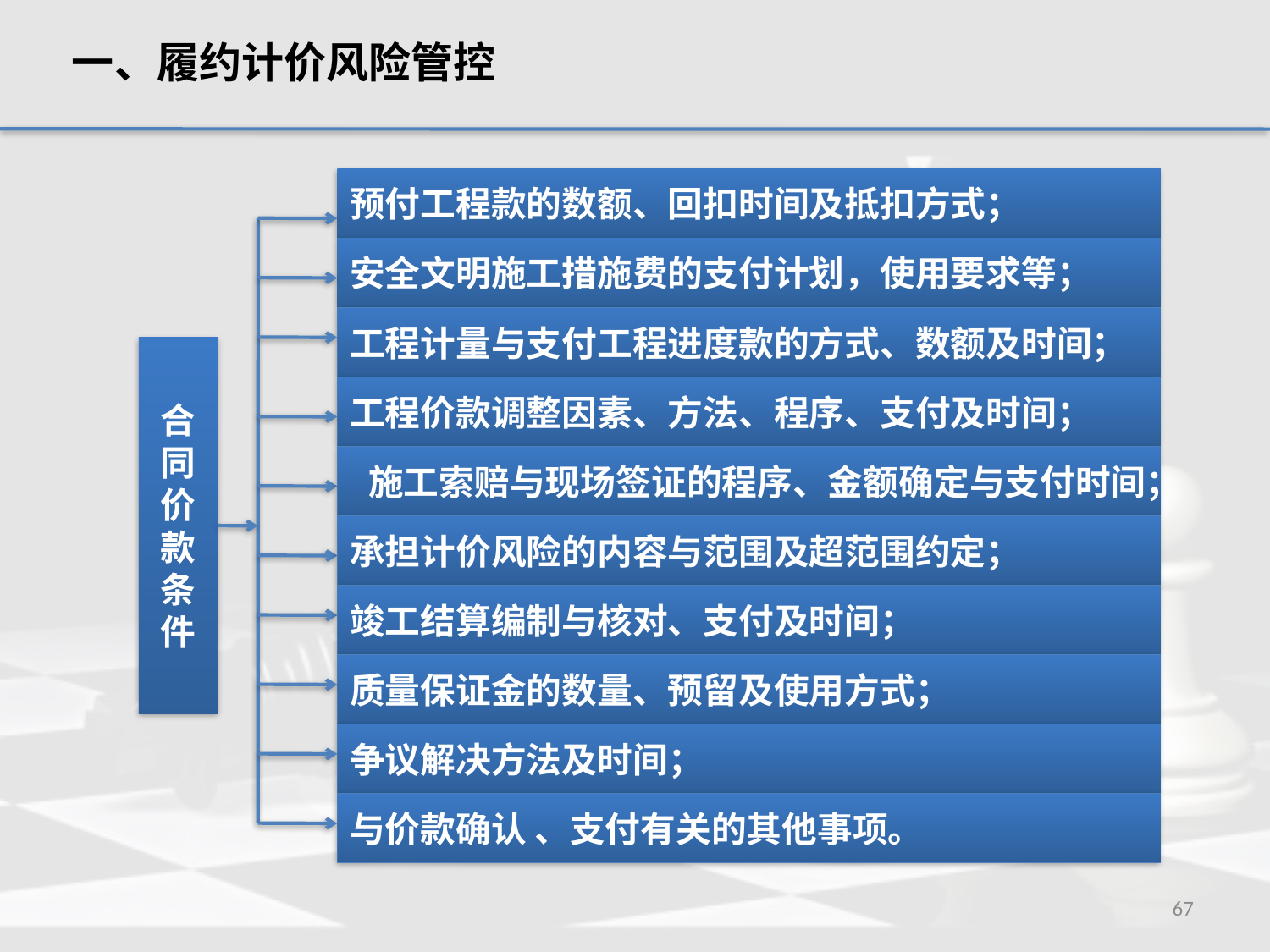

一、履约计价风险管控
预付工程款的数额、回扣时间及抵扣方式；
安全文明施工措施费的支付计划，使用要求等；
工程计量与支付工程进度款的方式、数额及时间；
合同价款条件
工程价款调整因素、方法、程序、支付及时间；
 施工索赔与现场签证的程序、金额确定与支付时间；
承担计价风险的内容与范围及超范围约定；
竣工结算编制与核对、支付及时间；
质量保证金的数量、预留及使用方式；
争议解决方法及时间；
与价款确认 、支付有关的其他事项。

67